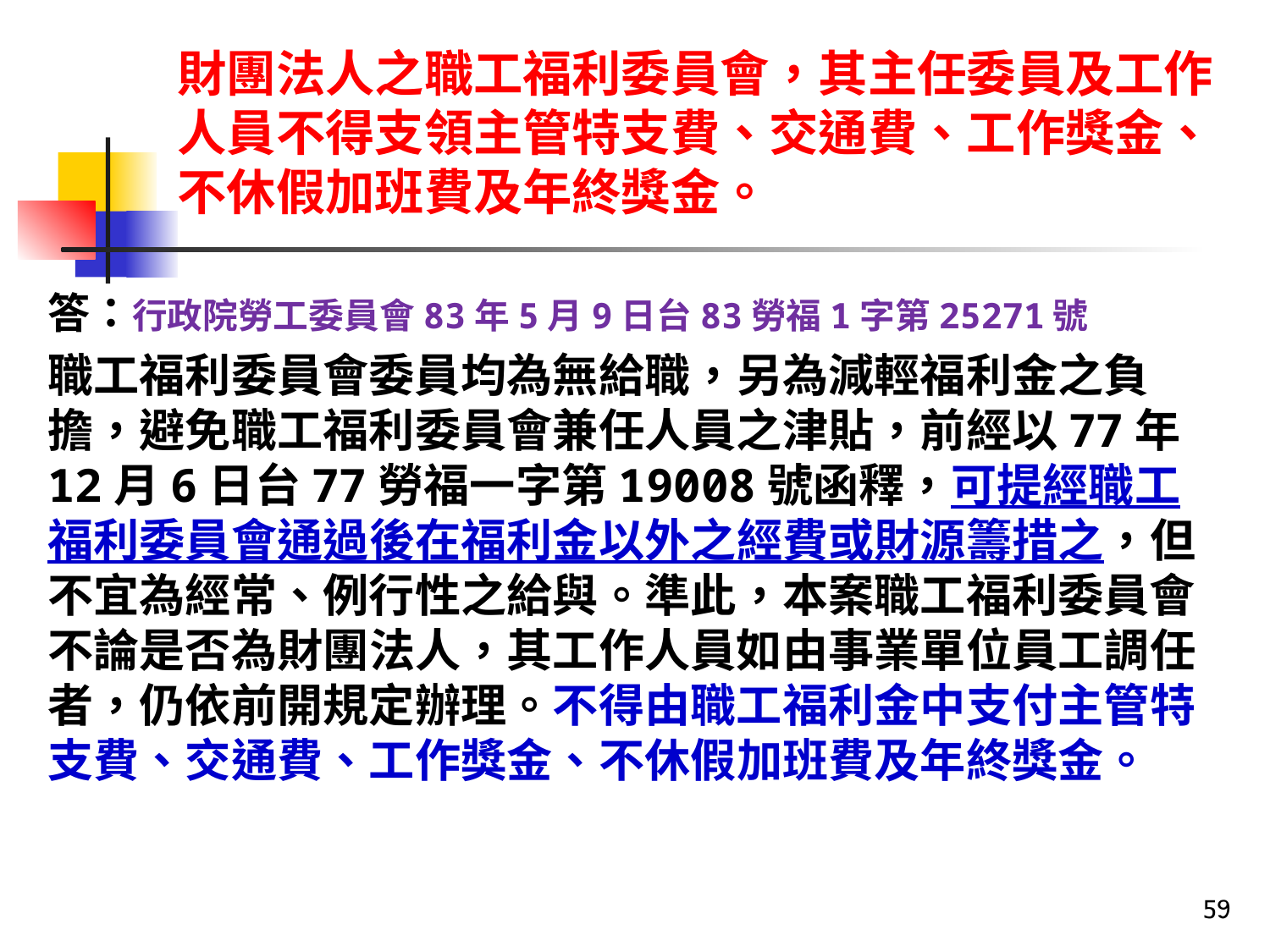

# 財團法人之職工福利委員會，其主任委員及工作人員不得支領主管特支費、交通費、工作獎金、不休假加班費及年終獎金。
答：行政院勞工委員會83年5月9日台83勞福1字第25271號
職工福利委員會委員均為無給職，另為減輕福利金之負擔，避免職工福利委員會兼任人員之津貼，前經以77年12月6日台77勞福一字第19008號函釋，可提經職工福利委員會通過後在福利金以外之經費或財源籌措之，但不宜為經常、例行性之給與。準此，本案職工福利委員會不論是否為財團法人，其工作人員如由事業單位員工調任者，仍依前開規定辦理。不得由職工福利金中支付主管特支費、交通費、工作獎金、不休假加班費及年終獎金。

59